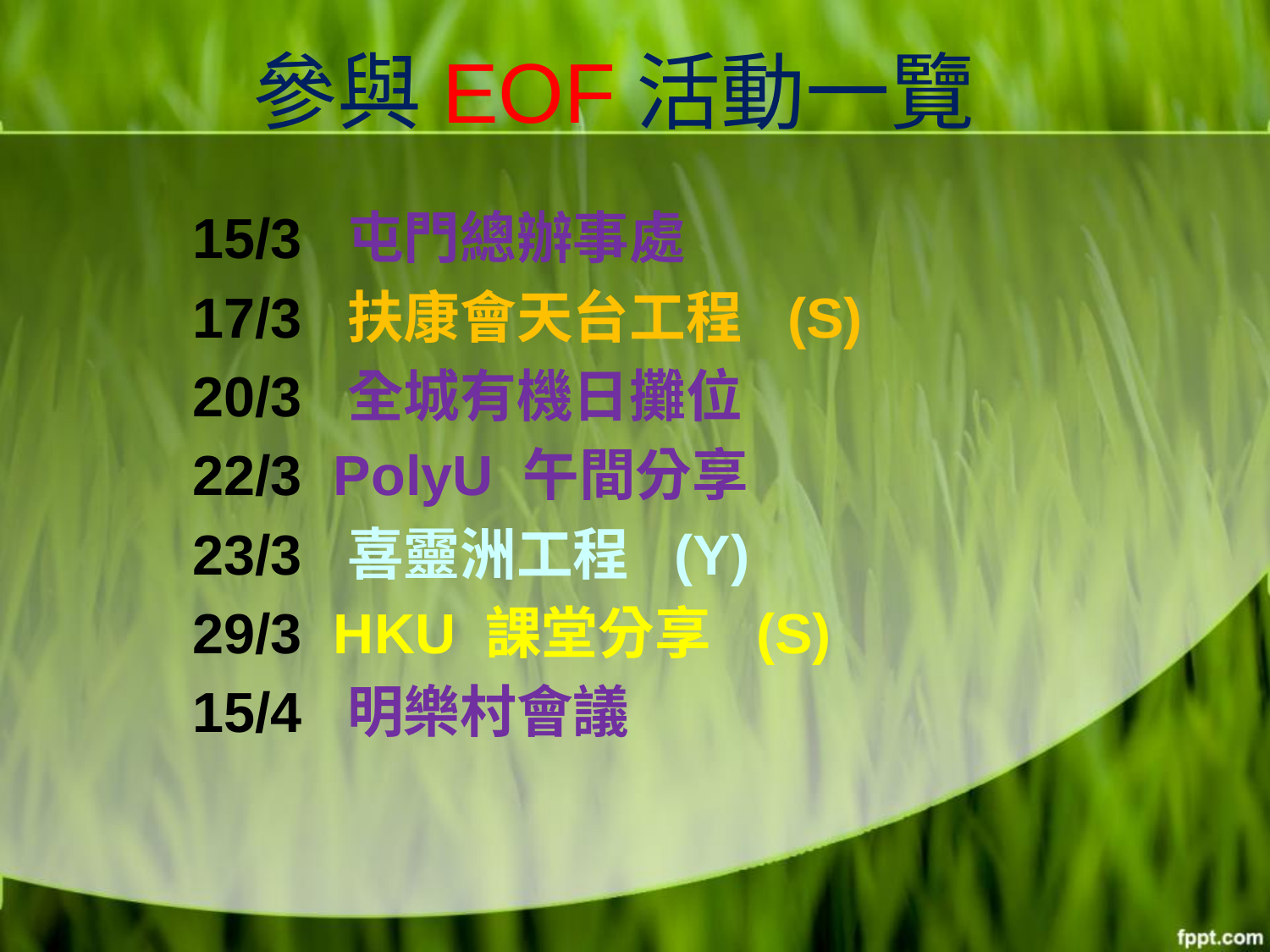

# 參與EOF活動一覽
15/3  屯門總辦事處
17/3  扶康會天台工程  (S)
20/3  全城有機日攤位
22/3  PolyU 午間分享
23/3  喜靈洲工程  (Y)
29/3  HKU 課堂分享  (S)
15/4  明樂村會議